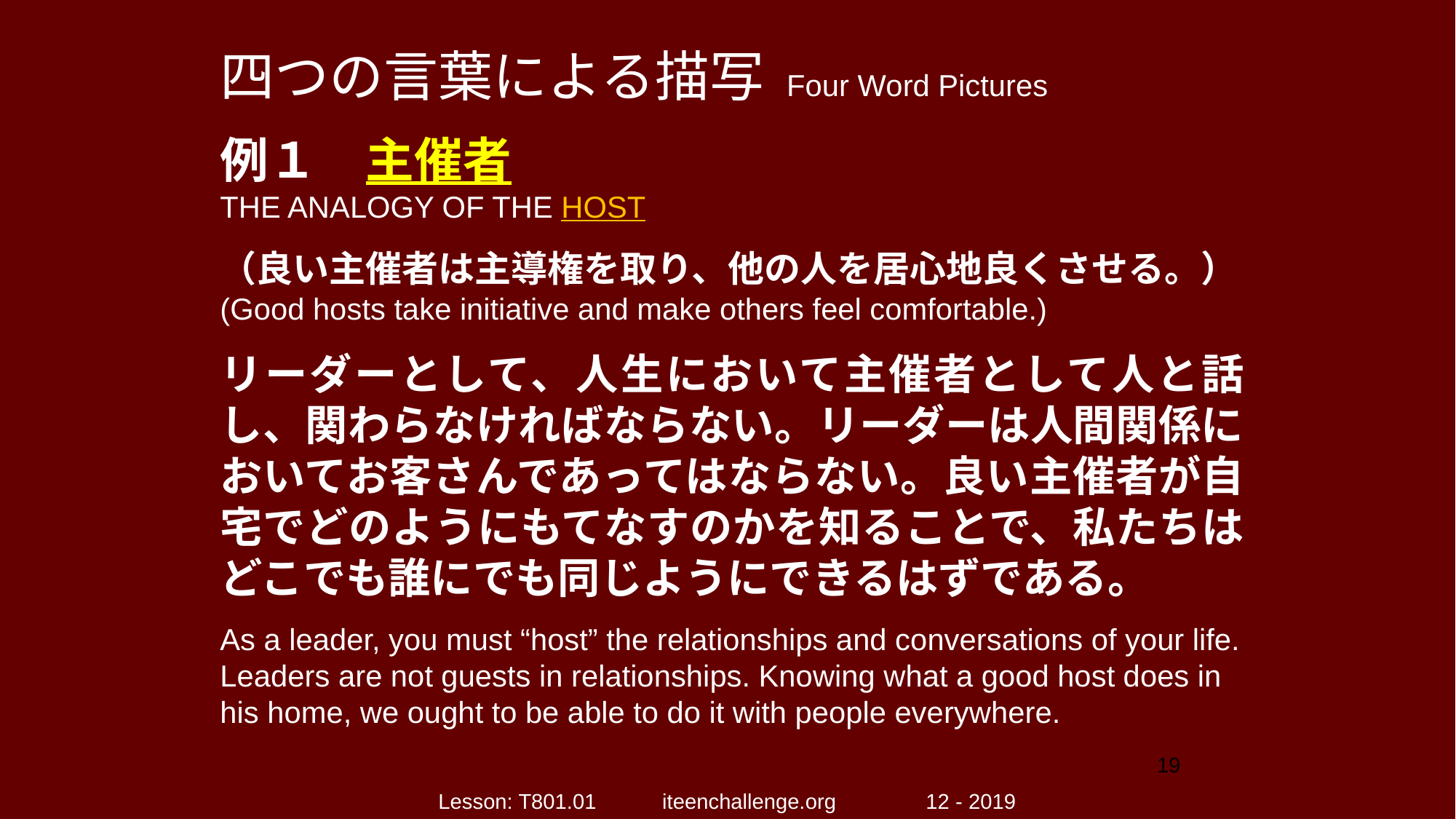

四つの言葉による描写 Four Word Pictures

例１　主催者
THE ANALOGY OF THE HOST

（良い主催者は主導権を取り、他の人を居心地良くさせる。）
(Good hosts take initiative and make others feel comfortable.)

リーダーとして、人生において主催者として人と話し、関わらなければならない。リーダーは人間関係においてお客さんであってはならない。良い主催者が自宅でどのようにもてなすのかを知ることで、私たちはどこでも誰にでも同じようにできるはずである。
As a leader, you must “host” the relationships and conversations of your life. Leaders are not guests in relationships. Knowing what a good host does in his home, we ought to be able to do it with people everywhere.

19
Lesson: T801.01           iteenchallenge.org               12 - 2019